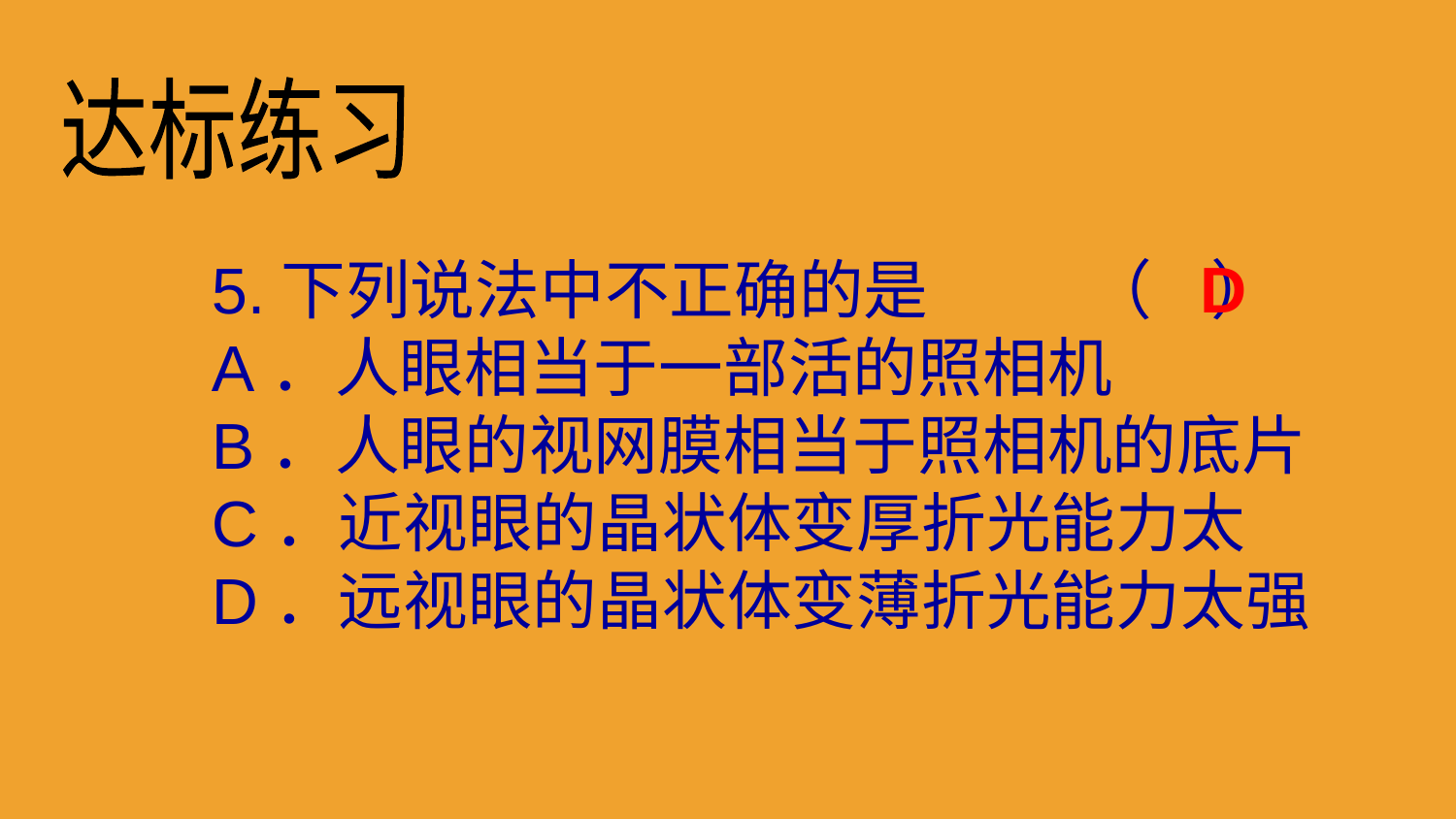

达标练习
5.下列说法中不正确的是           （    ）
A．人眼相当于一部活的照相机
B．人眼的视网膜相当于照相机的底片
C．近视眼的晶状体变厚折光能力太D．远视眼的晶状体变薄折光能力太强
D